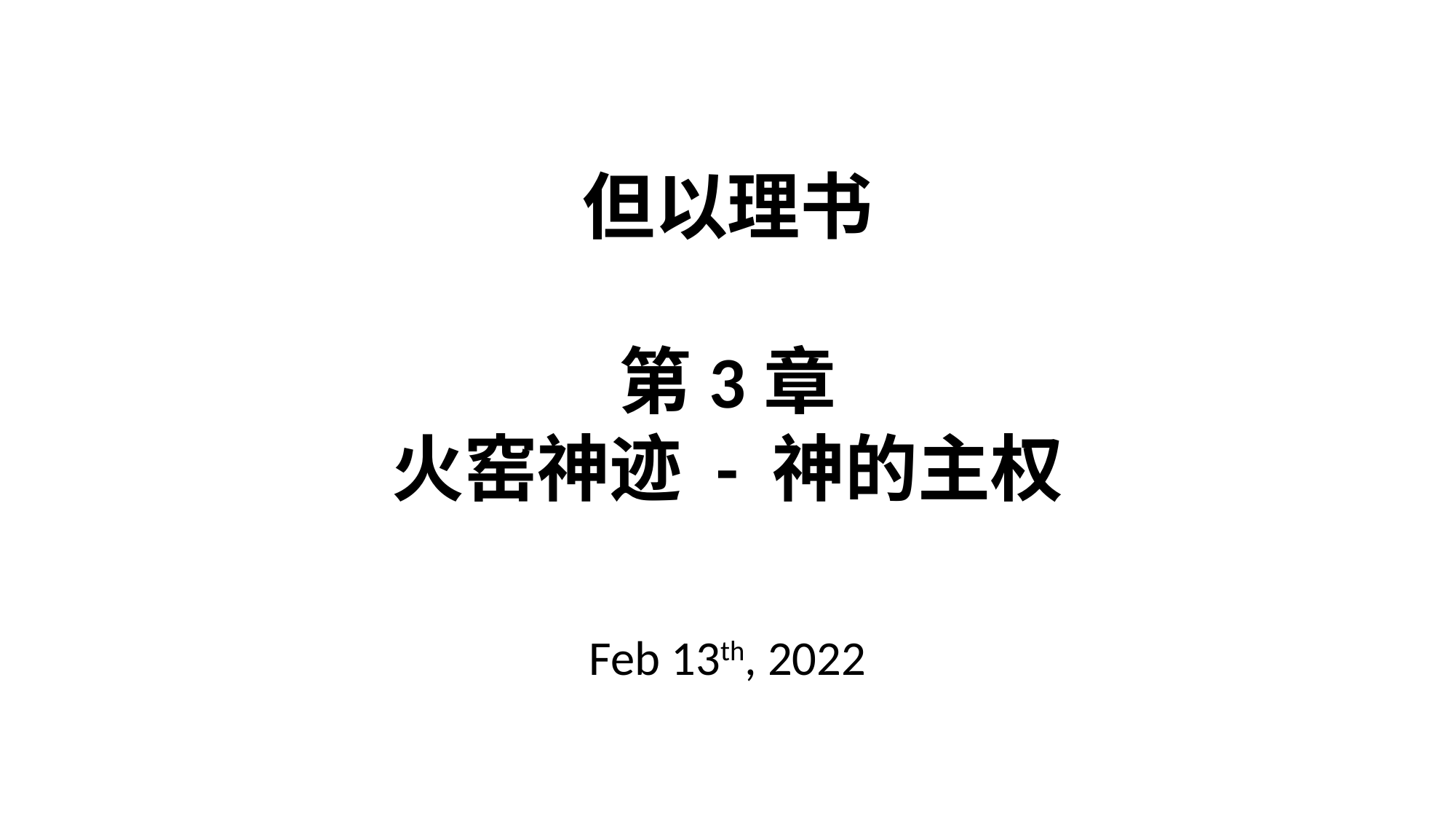

但以理书

第3章
火窑神迹 - 神的主权

Feb 13th, 2022